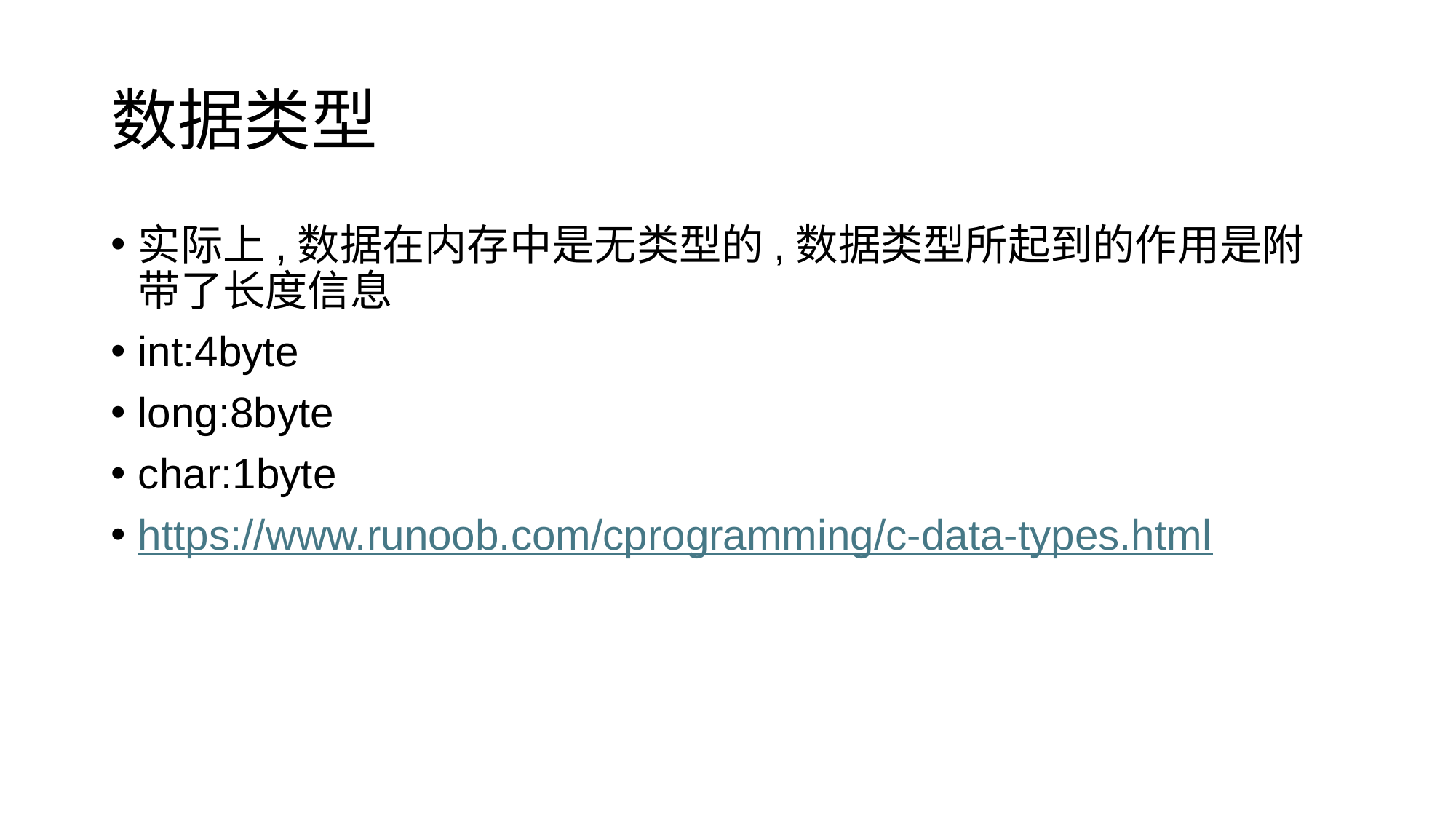

# 数据类型
实际上,数据在内存中是无类型的,数据类型所起到的作用是附带了长度信息
int:4byte
long:8byte
char:1byte
https://www.runoob.com/cprogramming/c-data-types.html